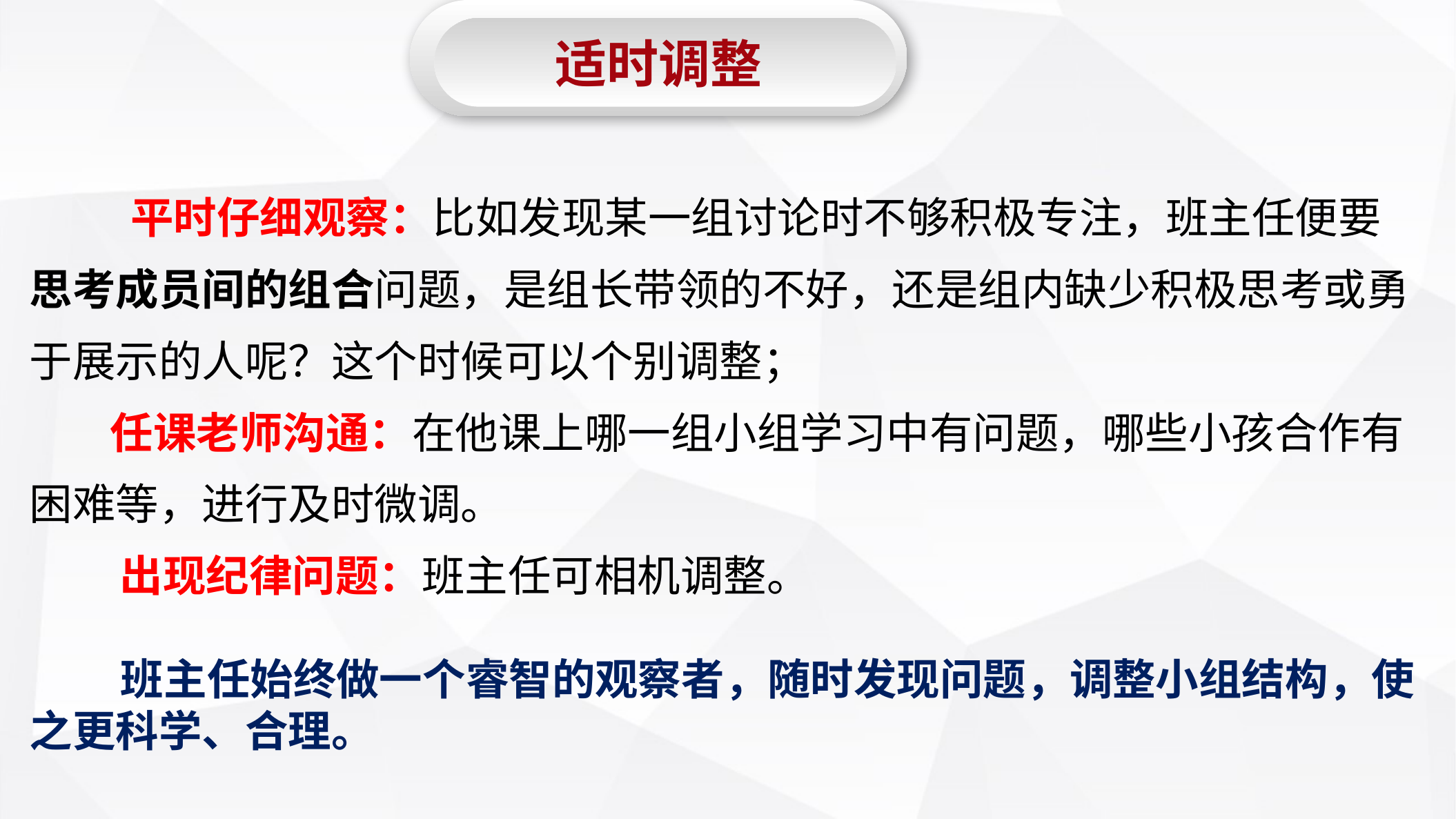

适时调整
      平时仔细观察：比如发现某一组讨论时不够积极专注，班主任便要思考成员间的组合问题，是组长带领的不好，还是组内缺少积极思考或勇于展示的人呢？这个时候可以个别调整；
    任课老师沟通：在他课上哪一组小组学习中有问题，哪些小孩合作有困难等，进行及时微调。
     出现纪律问题：班主任可相机调整。

     班主任始终做一个睿智的观察者，随时发现问题，调整小组结构，使之更科学、合理。